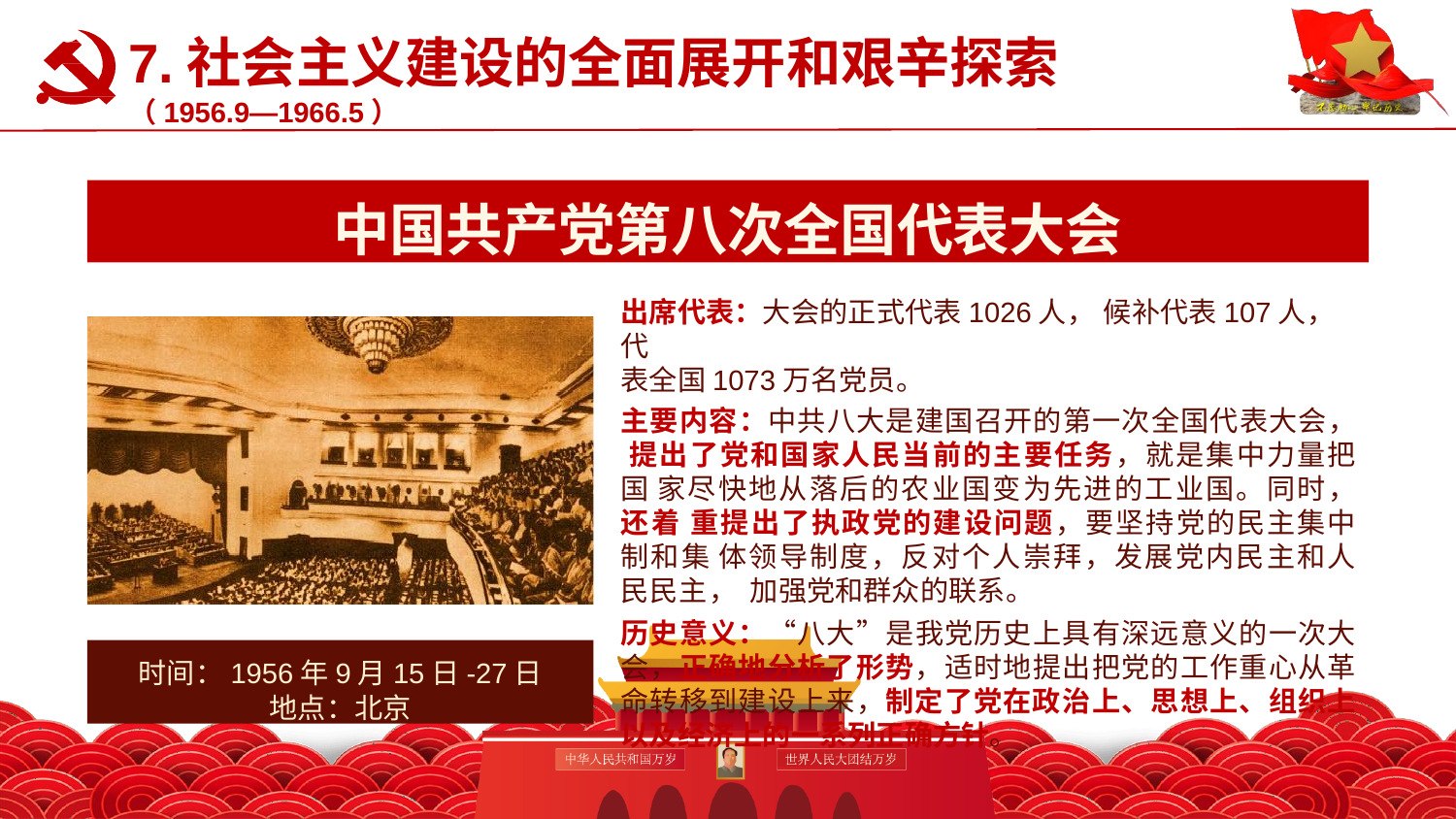

# 7.社会主义建设的全面展开和艰辛探索 （1956.9—1966.5）

认真学习党史新中国史

中国共产党第八次全国代表大会
出席代表：大会的正式代表1026人， 候补代表107人， 代
表全国1073万名党员。
主要内容：中共八大是建国召开的第一次全国代表大会，  提出了党和国家人民当前的主要任务，就是集中力量把国 家尽快地从落后的农业国变为先进的工业国。同时，还着 重提出了执政党的建设问题，要坚持党的民主集中制和集 体领导制度，反对个人崇拜，发展党内民主和人民民主，  加强党和群众的联系。
历史意义：“八大”是我党历史上具有深远意义的一次大 会，正确地分析了形势，适时地提出把党的工作重心从革 命转移到建设上来，制定了党在政治上、思想上、组织上 以及经济上的一系列正确方针。

时间：1956年9月15日-27日
地点：北京